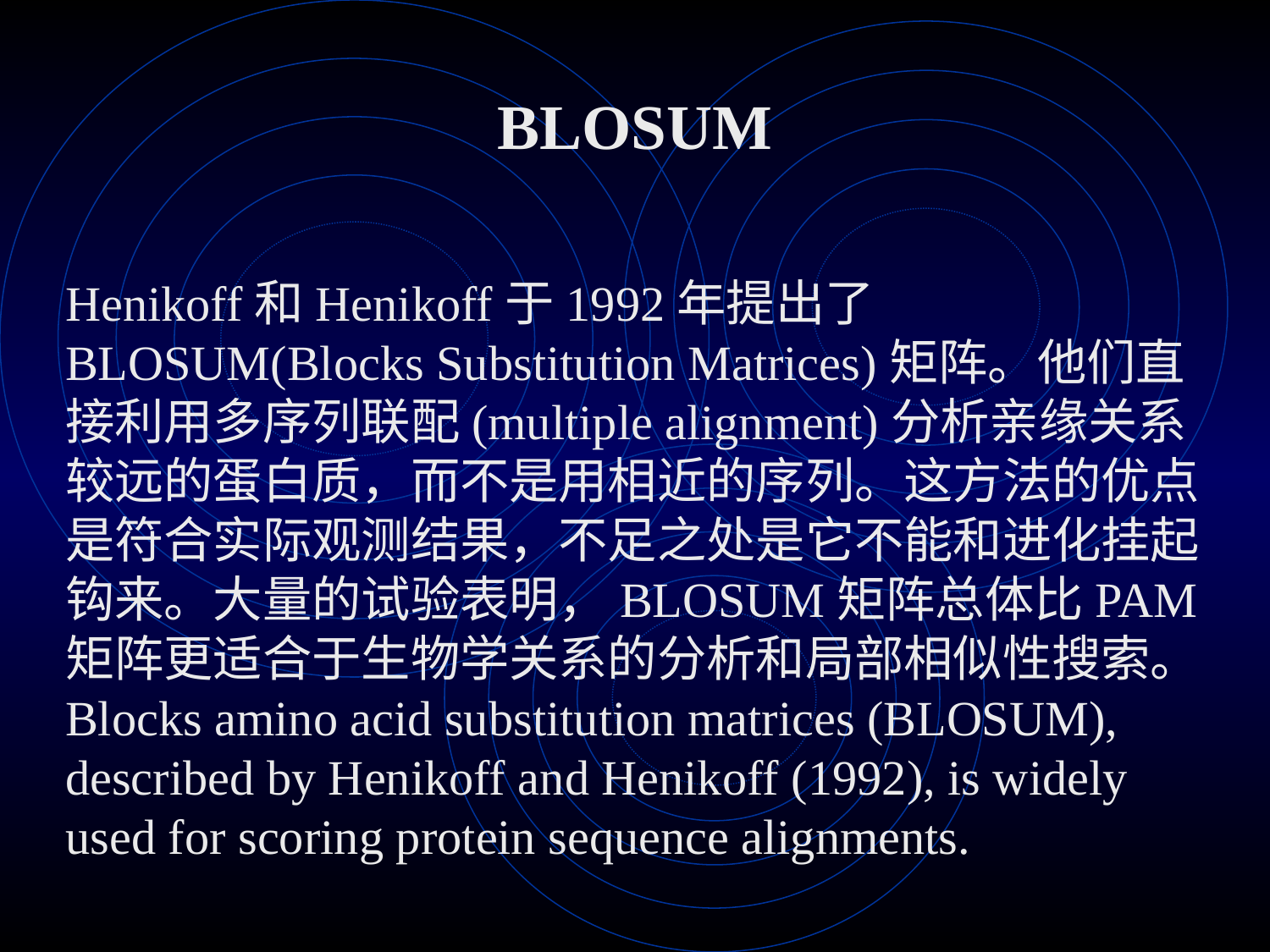

BLOSUM

Henikoff和Henikoff于1992年提出了BLOSUM(Blocks Substitution Matrices)矩阵。他们直接利用多序列联配(multiple alignment)分析亲缘关系较远的蛋白质，而不是用相近的序列。这方法的优点是符合实际观测结果，不足之处是它不能和进化挂起钩来。大量的试验表明，BLOSUM矩阵总体比PAM矩阵更适合于生物学关系的分析和局部相似性搜索。
Blocks amino acid substitution matrices (BLOSUM), described by Henikoff and Henikoff (1992), is widely used for scoring protein sequence alignments.